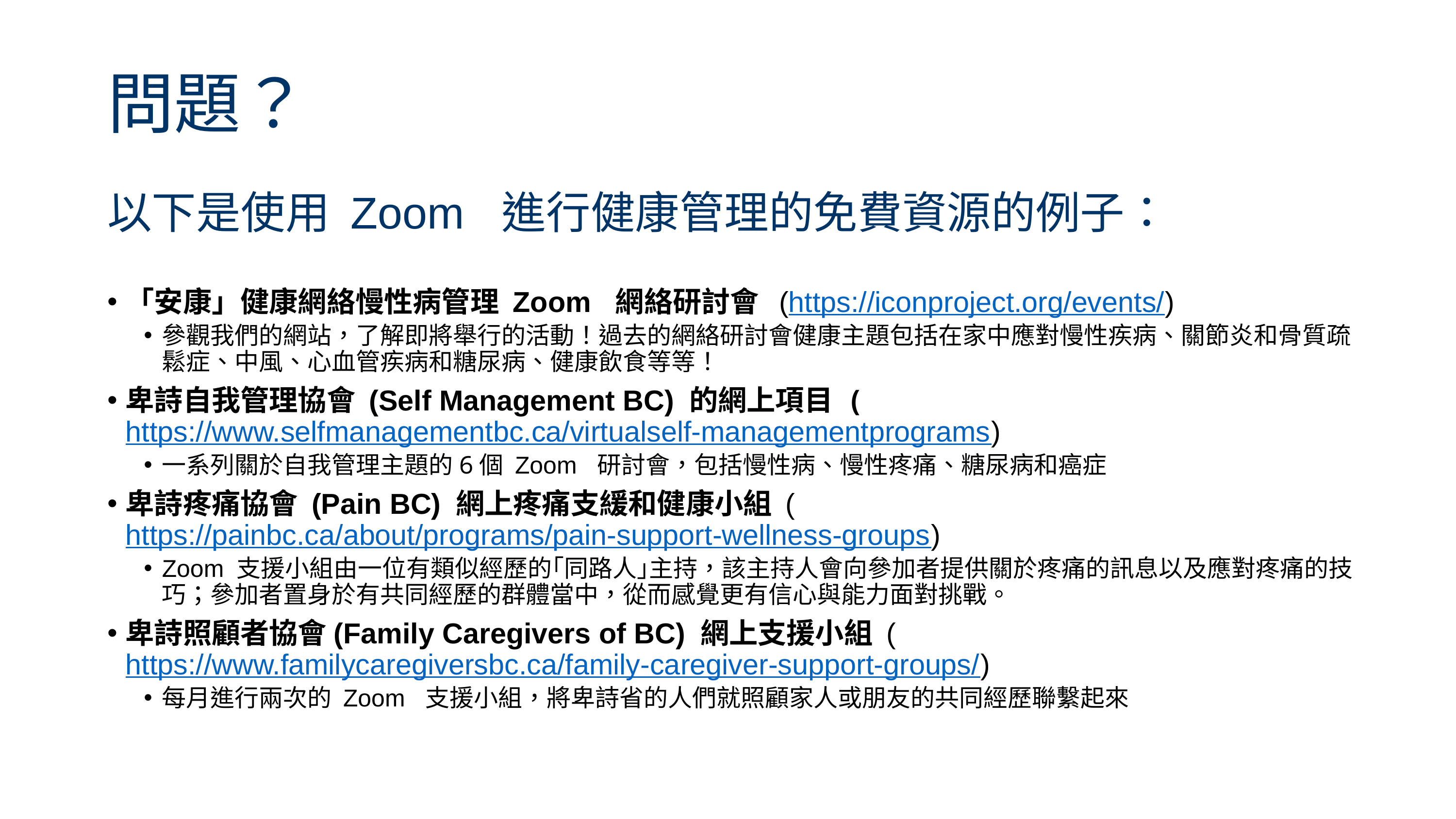

# 問題？ 以下是使用 Zoom 進行健康管理的免費資源的例子：
「安康」健康網絡慢性病管理 Zoom 網絡研討會  (https://iconproject.org/events/)
參觀我們的網站，了解即將舉行的活動！過去的網絡研討會健康主題包括在家中應對慢性疾病、關節炎和骨質疏鬆症、中風、心血管疾病和糖尿病、健康飲食等等！
卑詩自我管理協會 (Self Management BC) 的網上項目 (https://www.selfmanagementbc.ca/virtualself-managementprograms)
一系列關於自我管理主題的6個 Zoom 研討會，包括慢性病、慢性疼痛、糖尿病和癌症
卑詩疼痛協會 (Pain BC) 網上疼痛支緩和健康小組 (https://painbc.ca/about/programs/pain-support-wellness-groups)
Zoom 支援小組由一位有類似經歷的｢同路人｣主持，該主持人會向參加者提供關於疼痛的訊息以及應對疼痛的技巧；參加者置身於有共同經歷的群體當中，從而感覺更有信心與能力面對挑戰。
卑詩照顧者協會(Family Caregivers of BC) 網上支援小組 (https://www.familycaregiversbc.ca/family-caregiver-support-groups/)
每月進行兩次的 Zoom 支援小組，將卑詩省的人們就照顧家人或朋友的共同經歷聯繫起來